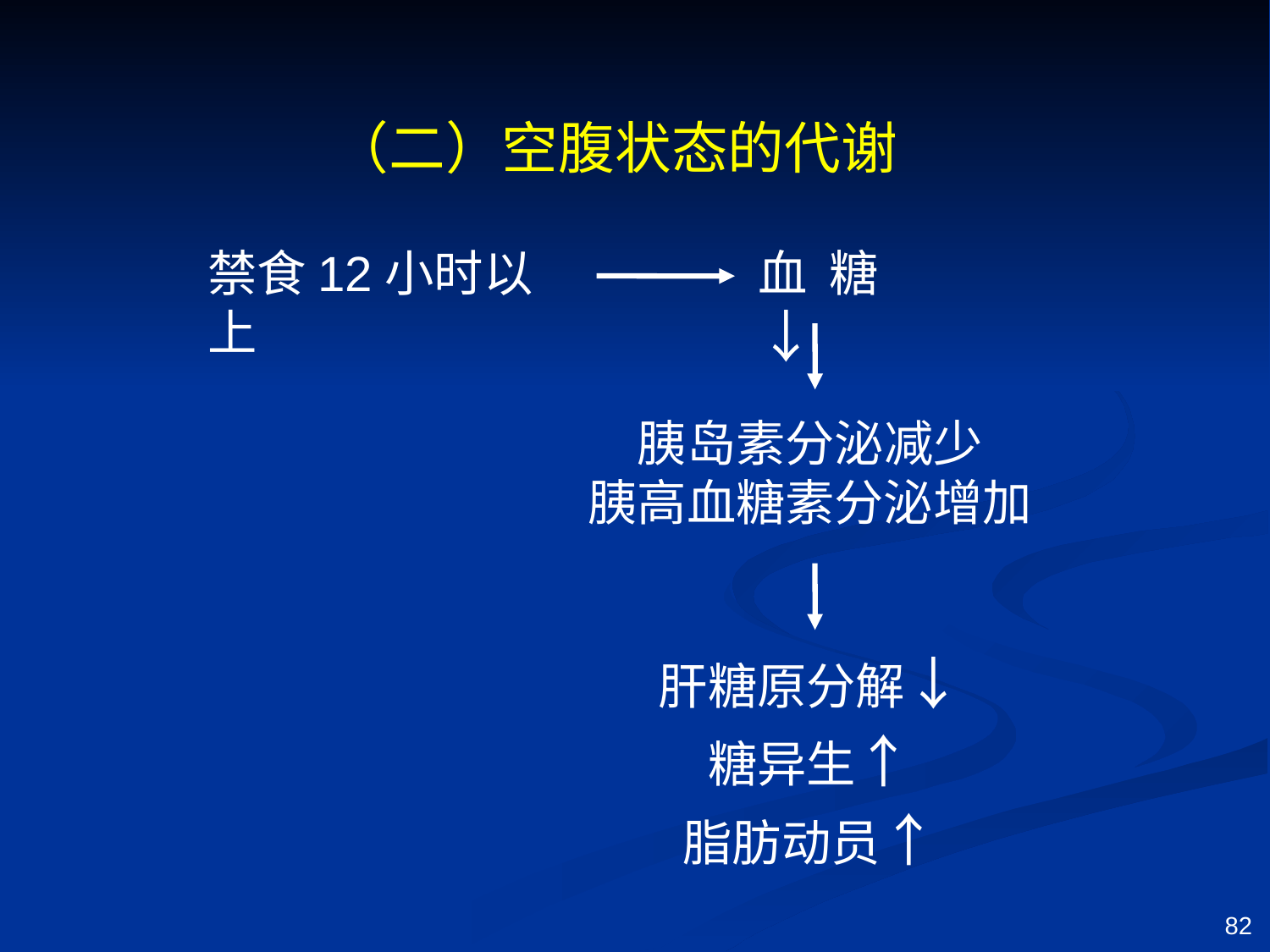

（二）空腹状态的代谢
禁食12小时以上
血  糖 ↓

胰岛素分泌减少
胰高血糖素分泌增加

肝糖原分解↓
糖异生↑
脂肪动员↑
82